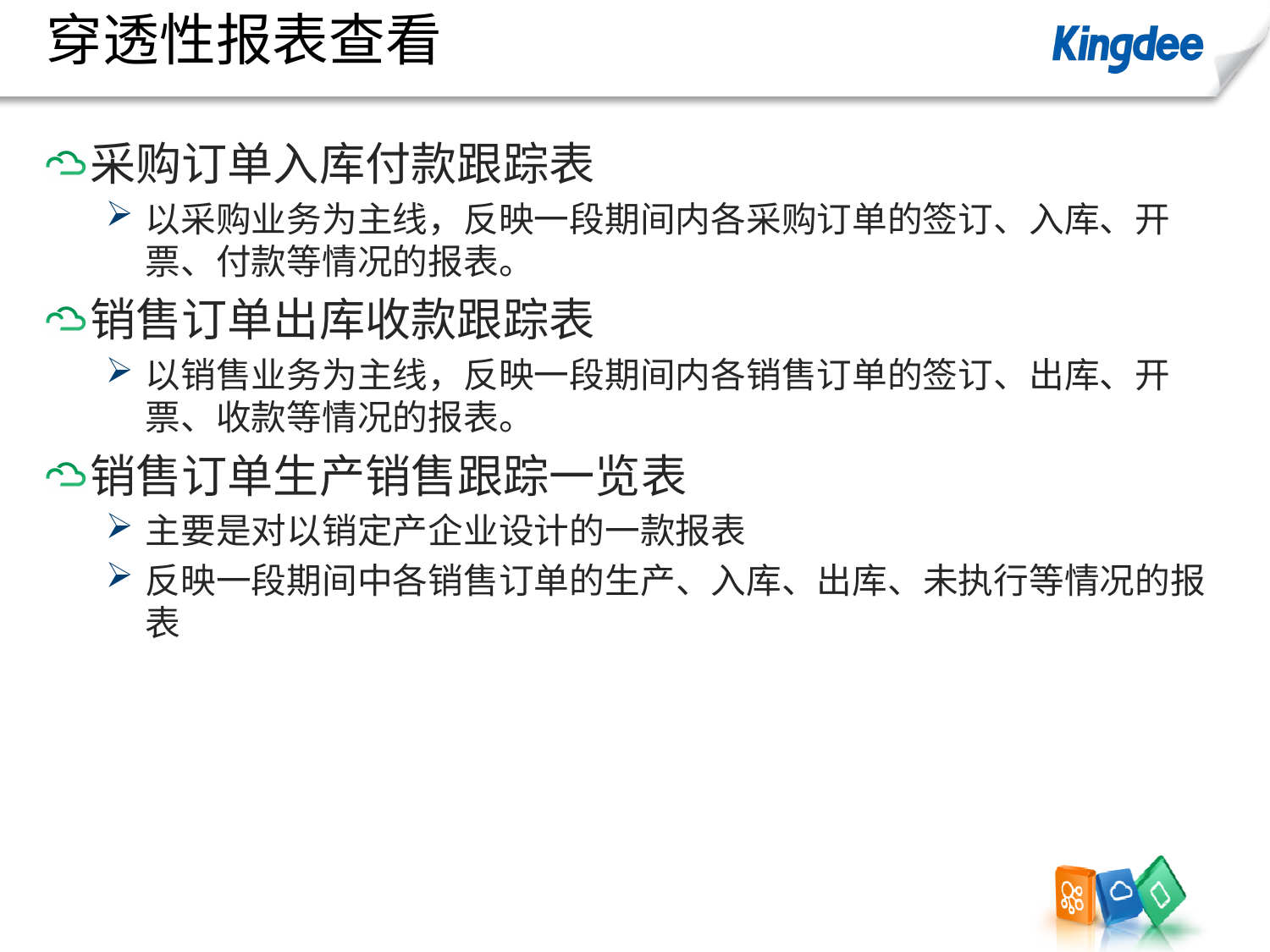

# 穿透性报表查看
采购订单入库付款跟踪表
以采购业务为主线，反映一段期间内各采购订单的签订、入库、开票、付款等情况的报表。
销售订单出库收款跟踪表
以销售业务为主线，反映一段期间内各销售订单的签订、出库、开票、收款等情况的报表。
销售订单生产销售跟踪一览表
主要是对以销定产企业设计的一款报表
反映一段期间中各销售订单的生产、入库、出库、未执行等情况的报表